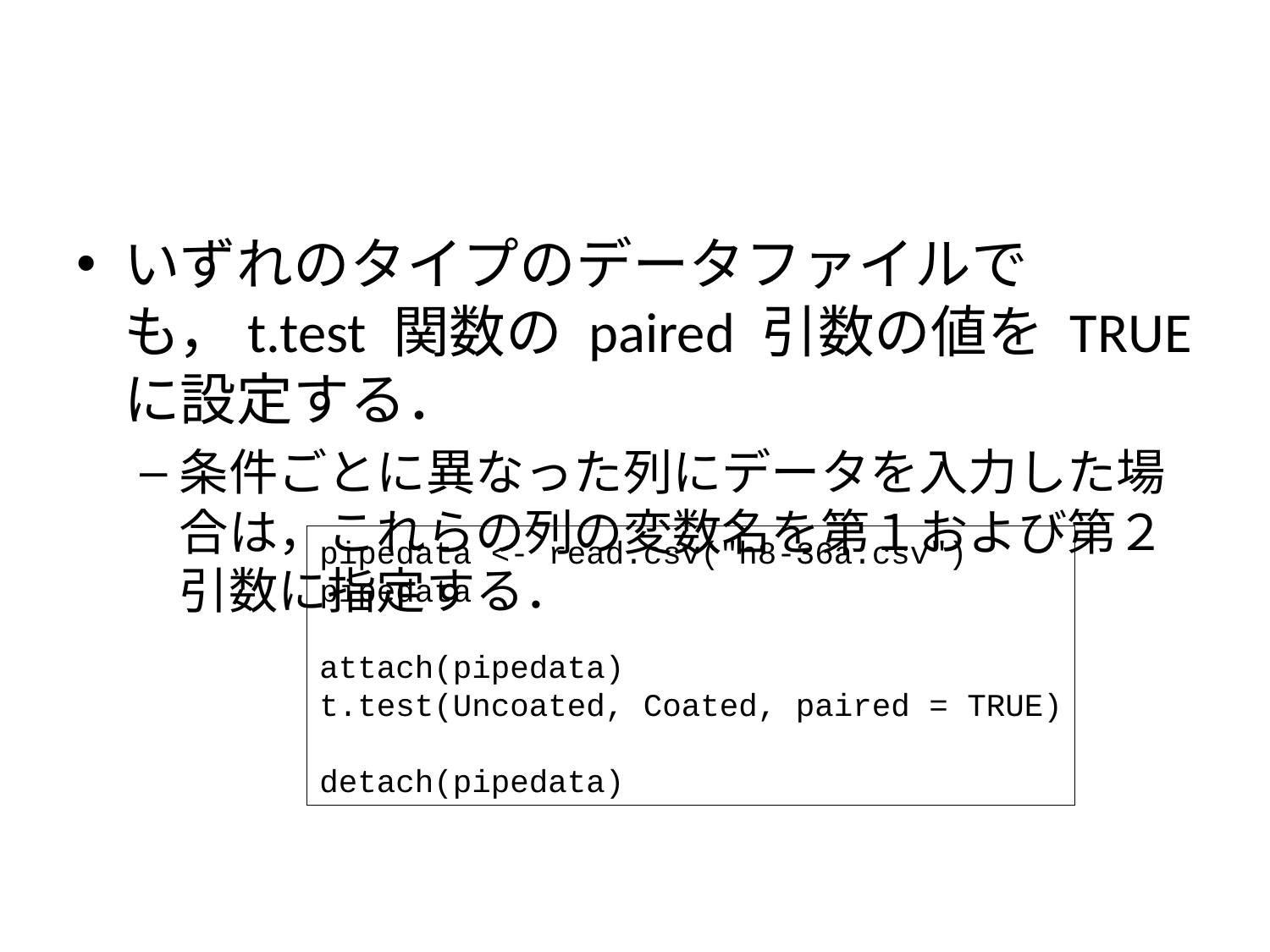

#
いずれのタイプのデータファイルでも，t.test 関数の paired 引数の値を TRUE に設定する．
条件ごとに異なった列にデータを入力した場合は，これらの列の変数名を第１および第２引数に指定する．
pipedata <- read.csv("h8-36a.csv")
pipedata

attach(pipedata)
t.test(Uncoated, Coated, paired = TRUE)

detach(pipedata)